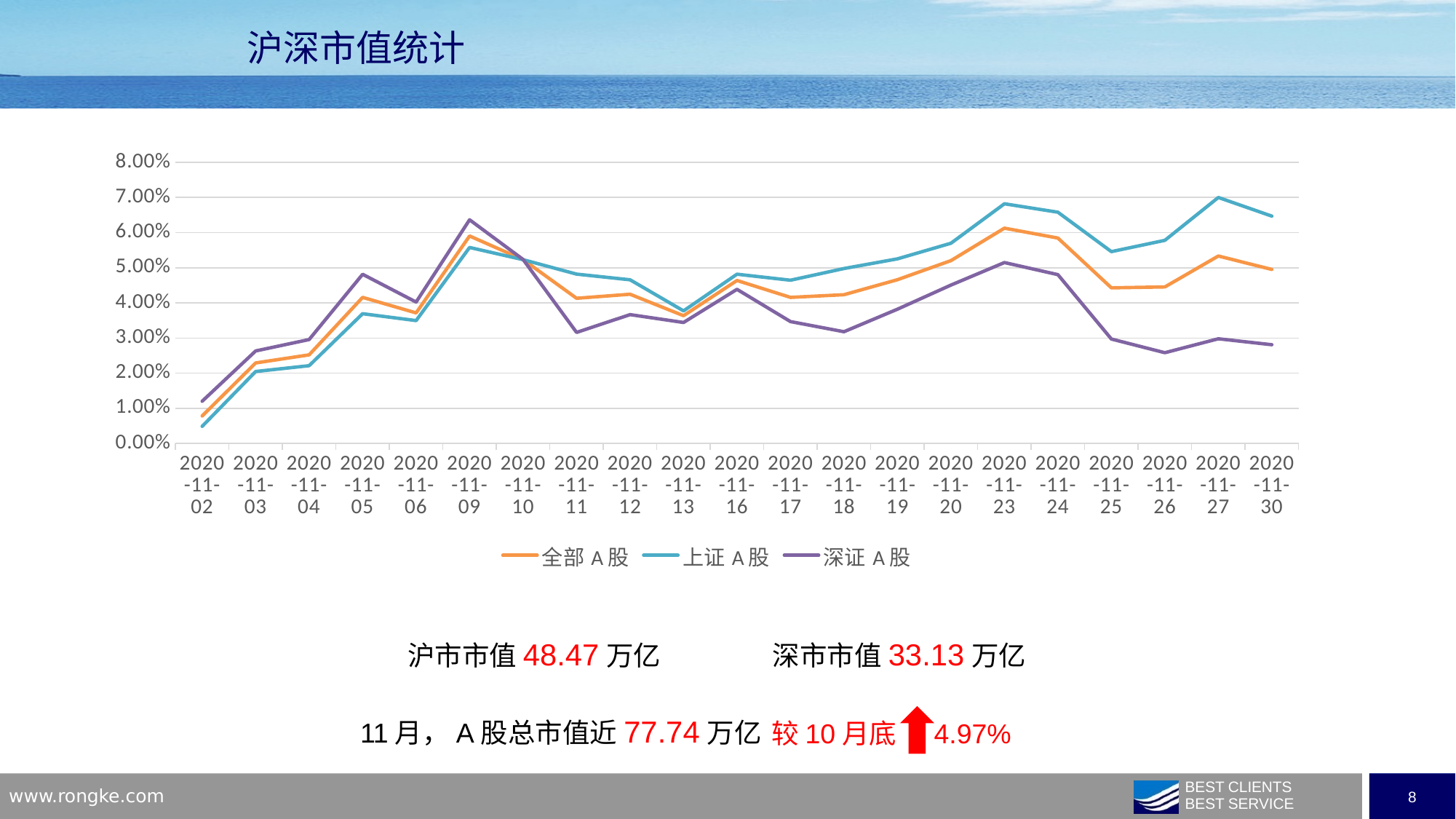

沪深市值统计

### Chart

| Category | 全部A股 | 上证A股 | 深证A股 |
|---|---|---|---|
| 44137 | 0.007816276446184434 | 0.004856154022297776 | 0.011998182089592024 |
| 44138 | 0.022893948381927043 | 0.020464671214084795 | 0.026325903700953113 |
| 44139 | 0.025203045994461215 | 0.02211549594800566 | 0.02956497469693753 |
| 44140 | 0.04156760555166383 | 0.036916036900839444 | 0.048139097674642306 |
| 44141 | 0.03714575455981173 | 0.034956711889952086 | 0.04023831918514009 |
| 44144 | 0.059037623010975704 | 0.05577089111503608 | 0.06365269042876531 |
| 44145 | 0.05231992267768115 | 0.052291070557129116 | 0.052360683439729216 |
| 44146 | 0.041309233143093094 | 0.04818509459380893 | 0.03159537686066405 |
| 44147 | 0.042459274175207895 | 0.04656665431311224 | 0.03665658302982577 |
| 44148 | 0.03635336647168974 | 0.03772176603383359 | 0.03442016336996523 |
| 44151 | 0.04637903576553337 | 0.048165136540155196 | 0.04385572630751633 |
| 44152 | 0.04156955650201044 | 0.04644685045333019 | 0.03467917151826838 |
| 44153 | 0.042320143001151944 | 0.04976972488492959 | 0.03179576459389133 |
| 44154 | 0.04658945787123714 | 0.05252578758359561 | 0.038202922731706224 |
| 44155 | 0.052031513941642515 | 0.0569665480685122 | 0.04505955666749939 |
| 44158 | 0.06126489599244178 | 0.06819778845630253 | 0.05147046928703869 |
| 44159 | 0.05844370494491247 | 0.06580664172525341 | 0.04804173419353486 |
| 44160 | 0.04427626473398161 | 0.054583030764800755 | 0.029715406479675632 |
| 44161 | 0.044542503448270265 | 0.05779788653427986 | 0.02581599373177257 |
| 44162 | 0.05333338992946879 | 0.07000167842866234 | 0.029785306519711563 |
| 44165 | 0.0495236717742924 | 0.06468736147700893 | 0.02810120659819093 |
沪市市值48.47万亿
深市市值33.13万亿

11月，A股总市值近77.74万亿
  较10月底     4.97%